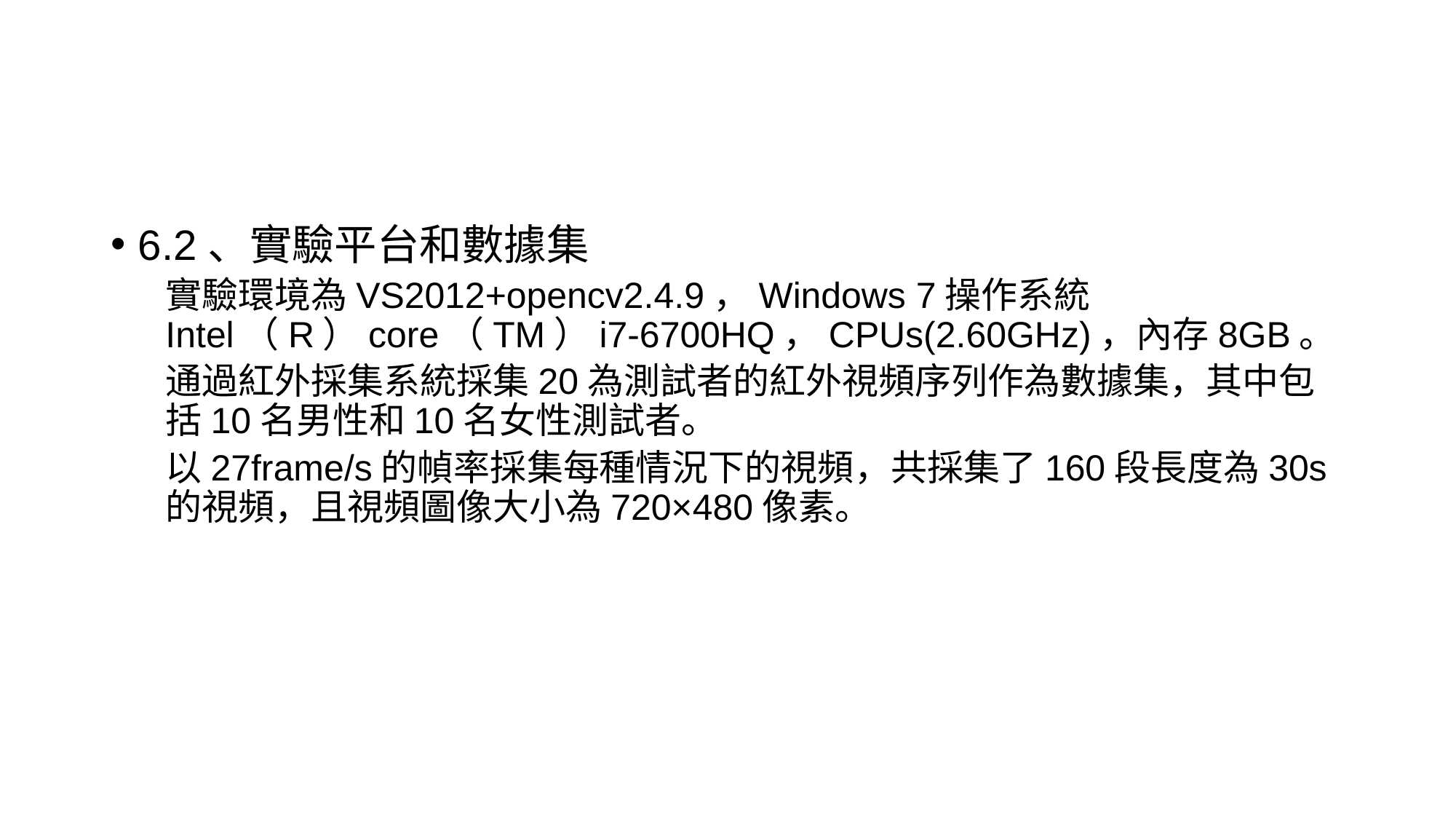

#
6.2、實驗平台和數據集
實驗環境為VS2012+opencv2.4.9，Windows 7操作系統Intel（R）core（TM）i7-6700HQ，CPUs(2.60GHz)，內存8GB。
通過紅外採集系統採集20為測試者的紅外視頻序列作為數據集，其中包括10名男性和10名女性測試者。
以27frame/s的幀率採集每種情況下的視頻，共採集了160段長度為30s的視頻，且視頻圖像大小為720×480像素。